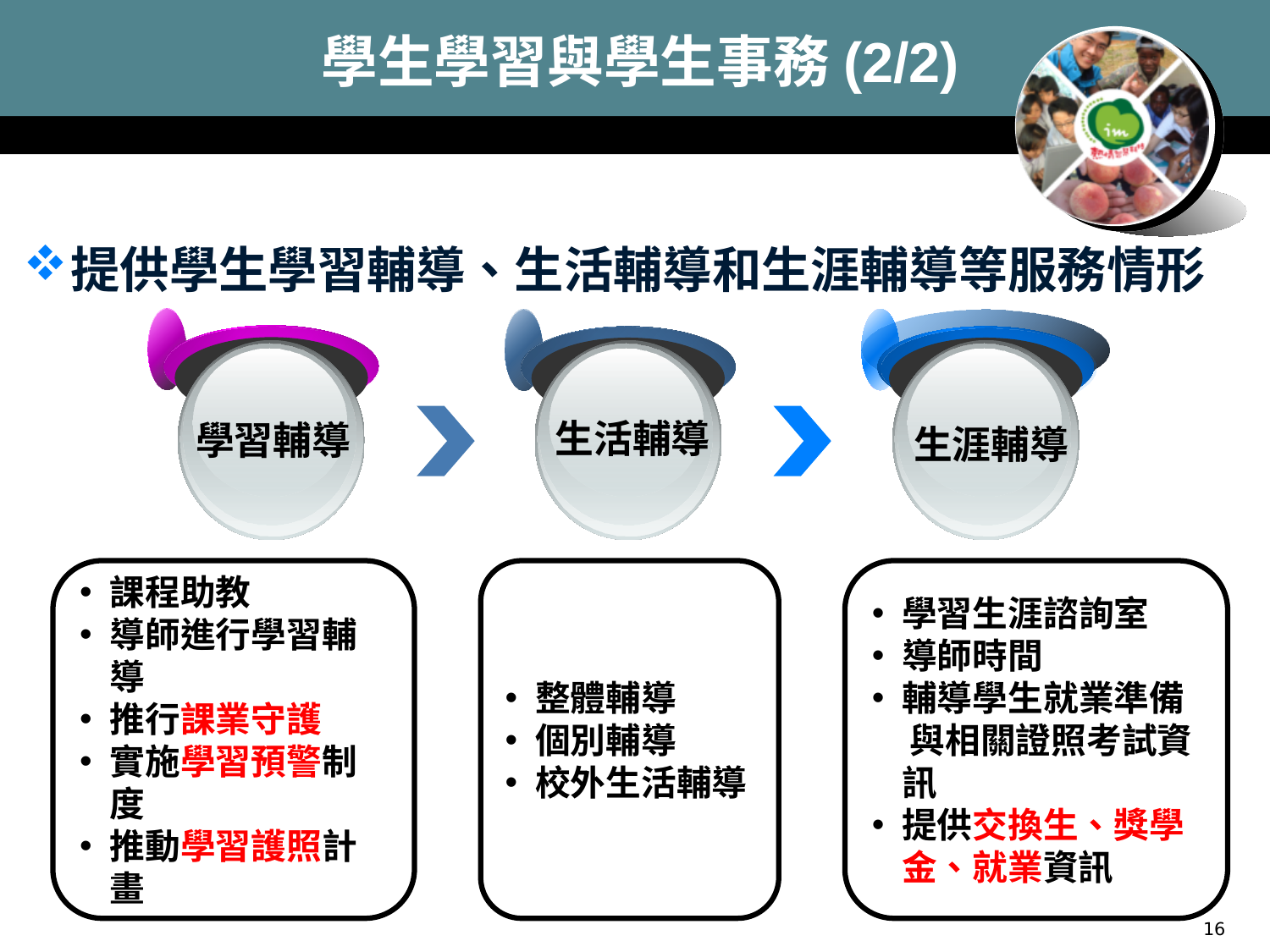

# 學生學習與學生事務(2/2)
提供學生學習輔導、生活輔導和生涯輔導等服務情形

生活輔導
學習輔導
生涯輔導
課程助教
導師進行學習輔導
推行課業守護
實施學習預警制度
推動學習護照計畫
整體輔導
個別輔導
校外生活輔導
學習生涯諮詢室
導師時間
輔導學生就業準備    與相關證照考試資訊
提供交換生、獎學金、就業資訊
16